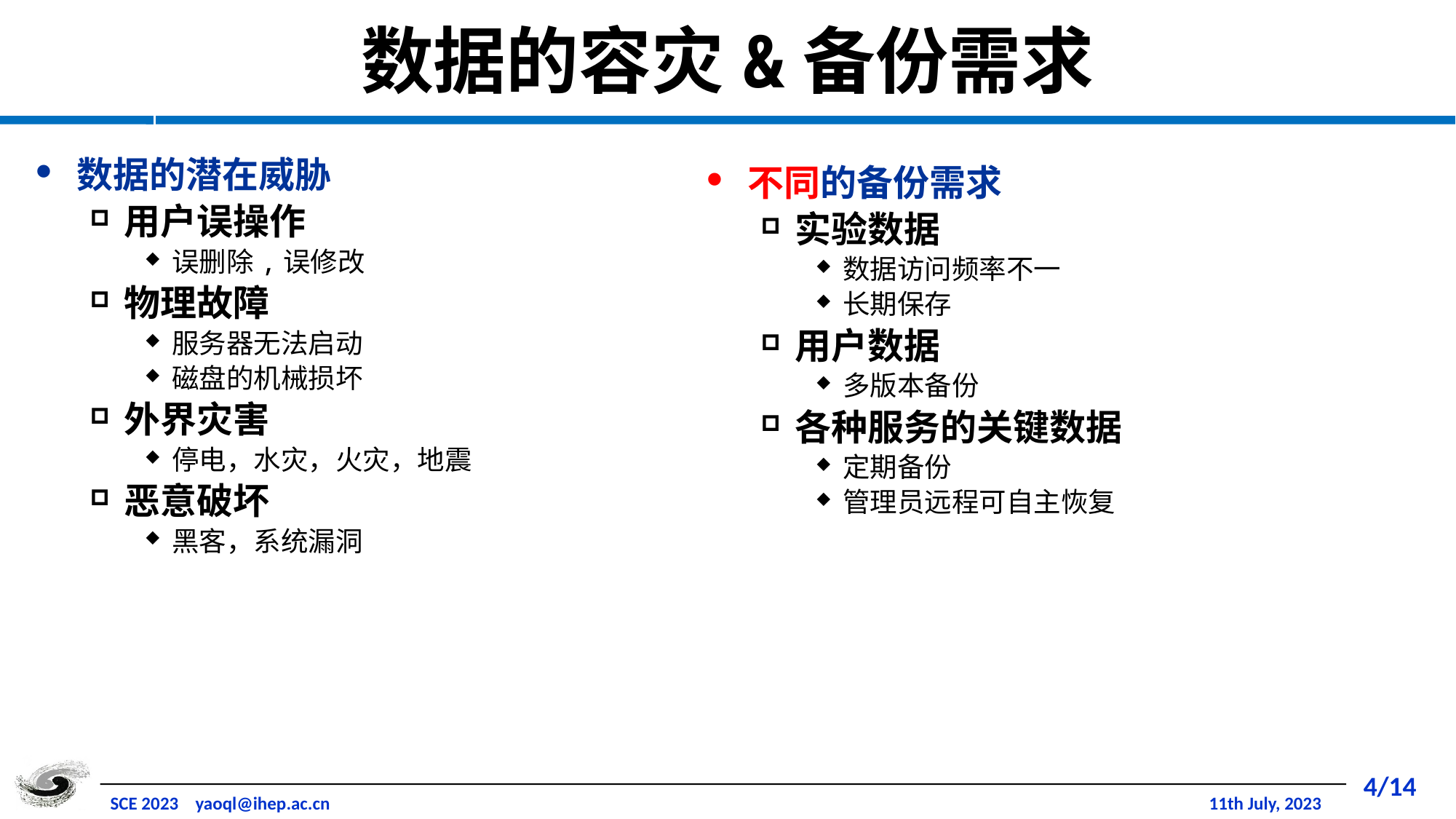

# 数据的容灾&备份需求
数据的潜在威胁
用户误操作
误删除,误修改
物理故障
服务器无法启动
磁盘的机械损坏
外界灾害
停电，水灾，火灾，地震
恶意破坏
黑客，系统漏洞
不同的备份需求
实验数据
数据访问频率不一
长期保存
用户数据
多版本备份
各种服务的关键数据
定期备份
管理员远程可自主恢复